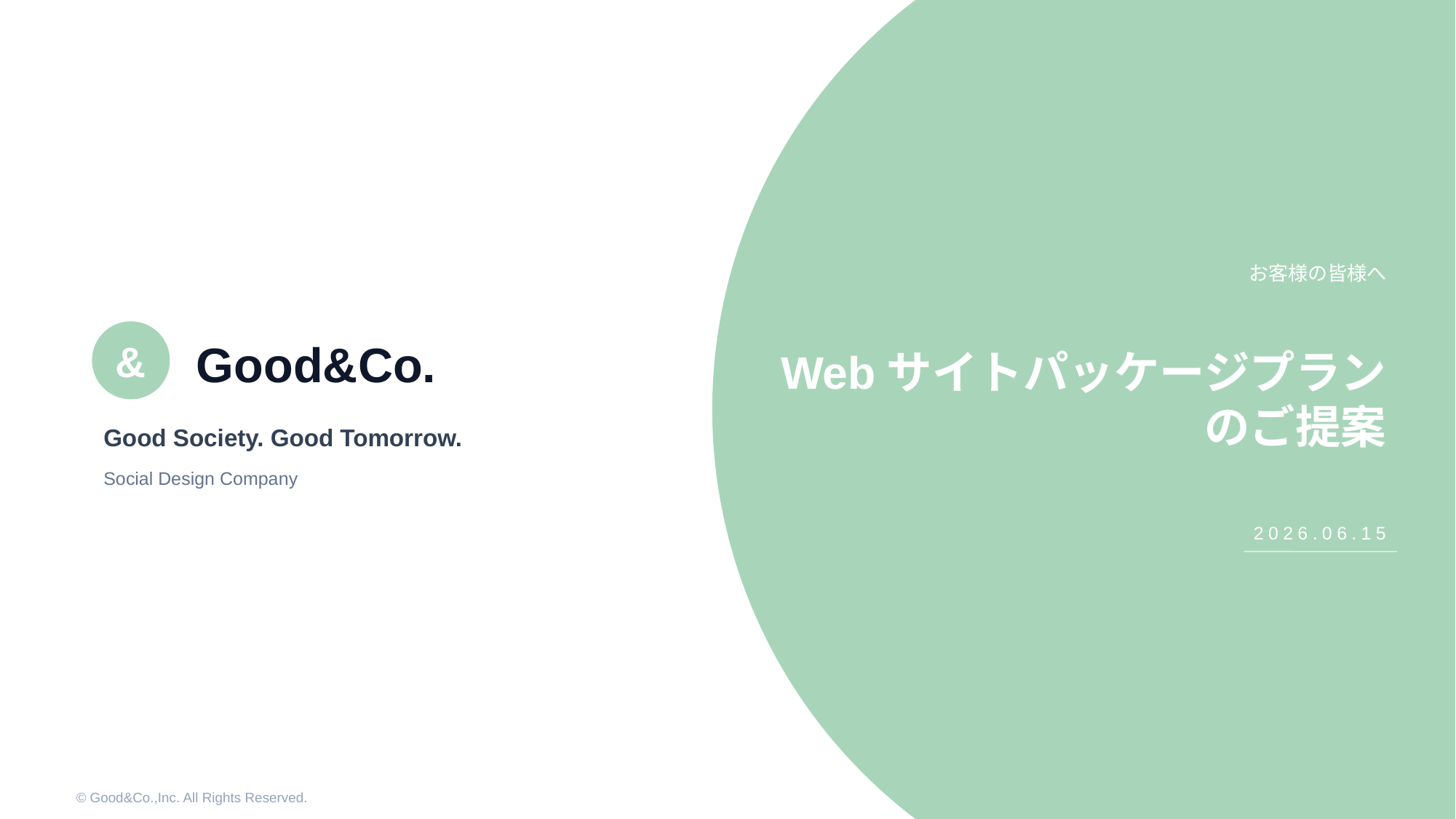

お客様の皆様へ
Webサイトパッケージプラン
のご提案

&
Good&Co.
Good Society. Good Tomorrow.
Social Design Company
2026.06.15

© Good&Co.,Inc. All Rights Reserved.